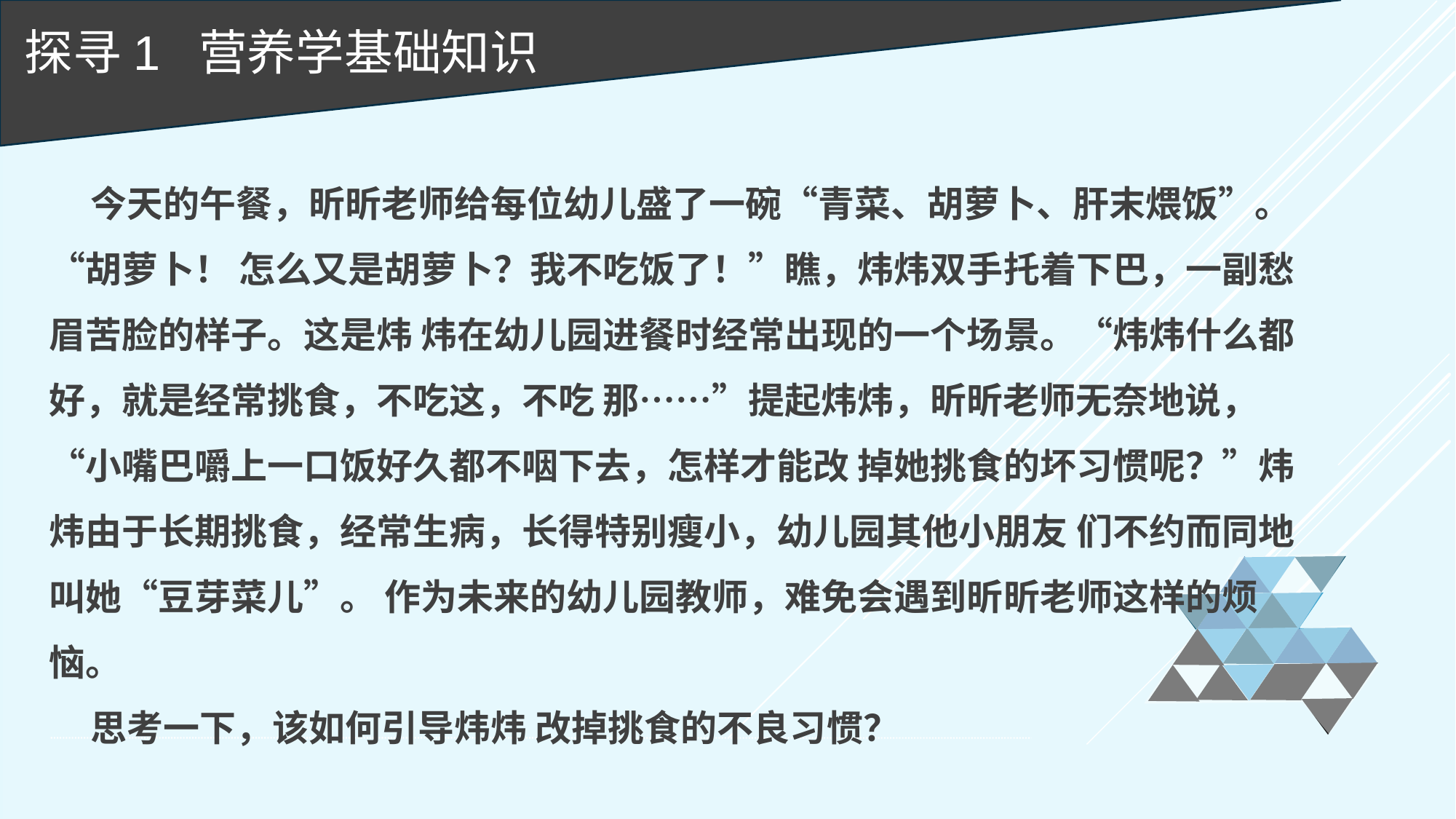

探寻1  营养学基础知识
    今天的午餐，昕昕老师给每位幼儿盛了一碗“青菜、胡萝卜、肝末煨饭”。“胡萝卜！ 怎么又是胡萝卜？我不吃饭了！”瞧，炜炜双手托着下巴，一副愁眉苦脸的样子。这是炜 炜在幼儿园进餐时经常出现的一个场景。“炜炜什么都好，就是经常挑食，不吃这，不吃 那……”提起炜炜，昕昕老师无奈地说，“小嘴巴嚼上一口饭好久都不咽下去，怎样才能改 掉她挑食的坏习惯呢？”炜炜由于长期挑食，经常生病，长得特别瘦小，幼儿园其他小朋友 们不约而同地叫她“豆芽菜儿”。 作为未来的幼儿园教师，难免会遇到昕昕老师这样的烦恼。
    思考一下，该如何引导炜炜 改掉挑食的不良习惯？